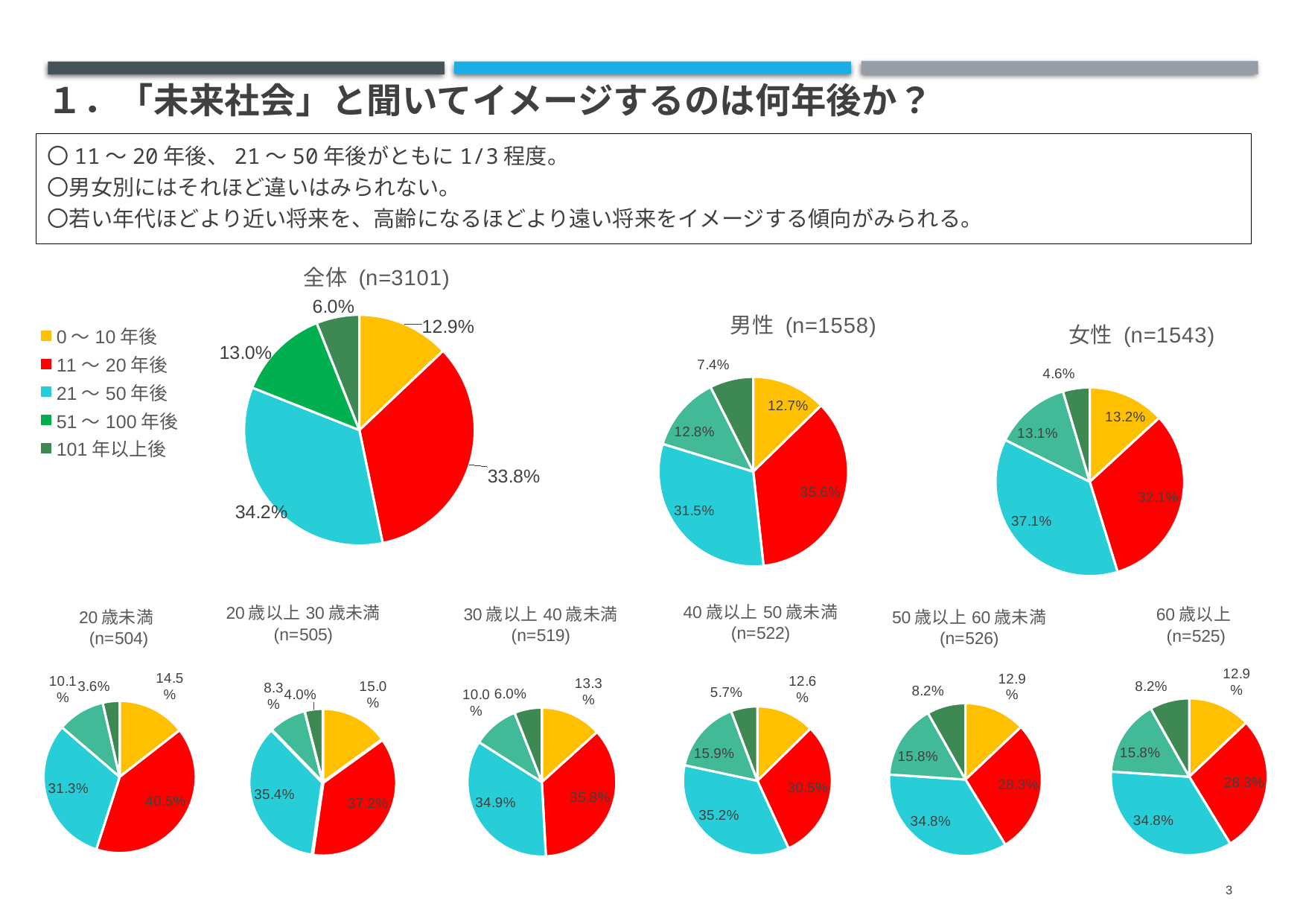

# １．「未来社会」と聞いてイメージするのは何年後か？
〇11～20年後、21～50年後がともに1/3程度。
〇男女別にはそれほど違いはみられない。
〇若い年代ほどより近い将来を、高齢になるほどより遠い将来をイメージする傾向がみられる。

### Chart: 全体 (n=3101)

| Category | 全体 | 男性 | 女性 | 20歳未満 | 20歳以上30歳未満 | 30歳以上40歳未満 | 40歳以上50歳未満 | 50歳以上60歳未満 | 60歳以上 |
|---|---|---|---|---|---|---|---|---|---|
| 0～10年後 | 0.1293131247984521 | 0.12708600770218229 | 0.13156189241736876 | 0.14484126984126985 | 0.1504950495049505 | 0.1329479768786127 | 0.12643678160919541 | 0.12927756653992395 | 0.09333333333333334 |
| 11～20年後 | 0.3382779748468236 | 0.355584082156611 | 0.3208036292935839 | 0.40476190476190477 | 0.3722772277227723 | 0.3583815028901734 | 0.3045977011494253 | 0.2832699619771863 | 0.31047619047619046 |
| 21～50年後 | 0.34247017091260884 | 0.31450577663671375 | 0.37070641607258586 | 0.3134920634920635 | 0.35445544554455444 | 0.348747591522158 | 0.3524904214559387 | 0.34790874524714827 | 0.33714285714285713 |
| 51～100年後 | 0.12963560141889713 | 0.12836970474967907 | 0.13091380427738172 | 0.10119047619047619 | 0.08316831683168317 | 0.1001926782273603 | 0.15900383141762453 | 0.15779467680608364 | 0.17333333333333334 |
| 101年以上後 | 0.060303128023218314 | 0.07445442875481387 | 0.04601425793907971 | 0.03571428571428571 | 0.039603960396039604 | 0.05973025048169557 | 0.05747126436781609 | 0.0817490494296578 | 0.08571428571428572 |

### Chart: 男性 (n=1558)

| Category | 男性 |
|---|---|
| 0～10年後 | 0.12708600770218229 |
| 11～20年後 | 0.355584082156611 |
| 21～50年後 | 0.31450577663671375 |
| 51～100年後 | 0.12836970474967907 |
| 101年以上後 | 0.07445442875481387 |

### Chart: 女性 (n=1543)

| Category | 女性 |
|---|---|
| 0～10年後 | 0.13156189241736876 |
| 11～20年後 | 0.3208036292935839 |
| 21～50年後 | 0.37070641607258586 |
| 51～100年後 | 0.13091380427738172 |
| 101年以上後 | 0.04601425793907971 |

### Chart: 30歳以上40歳未満 (n=519)

| Category | 30歳以上40歳未満 |
|---|---|

### Chart: 40歳以上50歳未満 (n=522)

| Category | 40歳以上50歳未満 |
|---|---|

### Chart: 60歳以上
 (n=525)

| Category | 50歳以上60歳未満 |
|---|---|

### Chart: 20歳以上30歳未満 (n=505)

| Category | 20歳以上30歳未満 |
|---|---|

### Chart: 50歳以上60歳未満 (n=526)

| Category | 50歳以上60歳未満 |
|---|---|

### Chart: 20歳未満
 (n=504)

| Category | 20歳未満 |
|---|---|
3